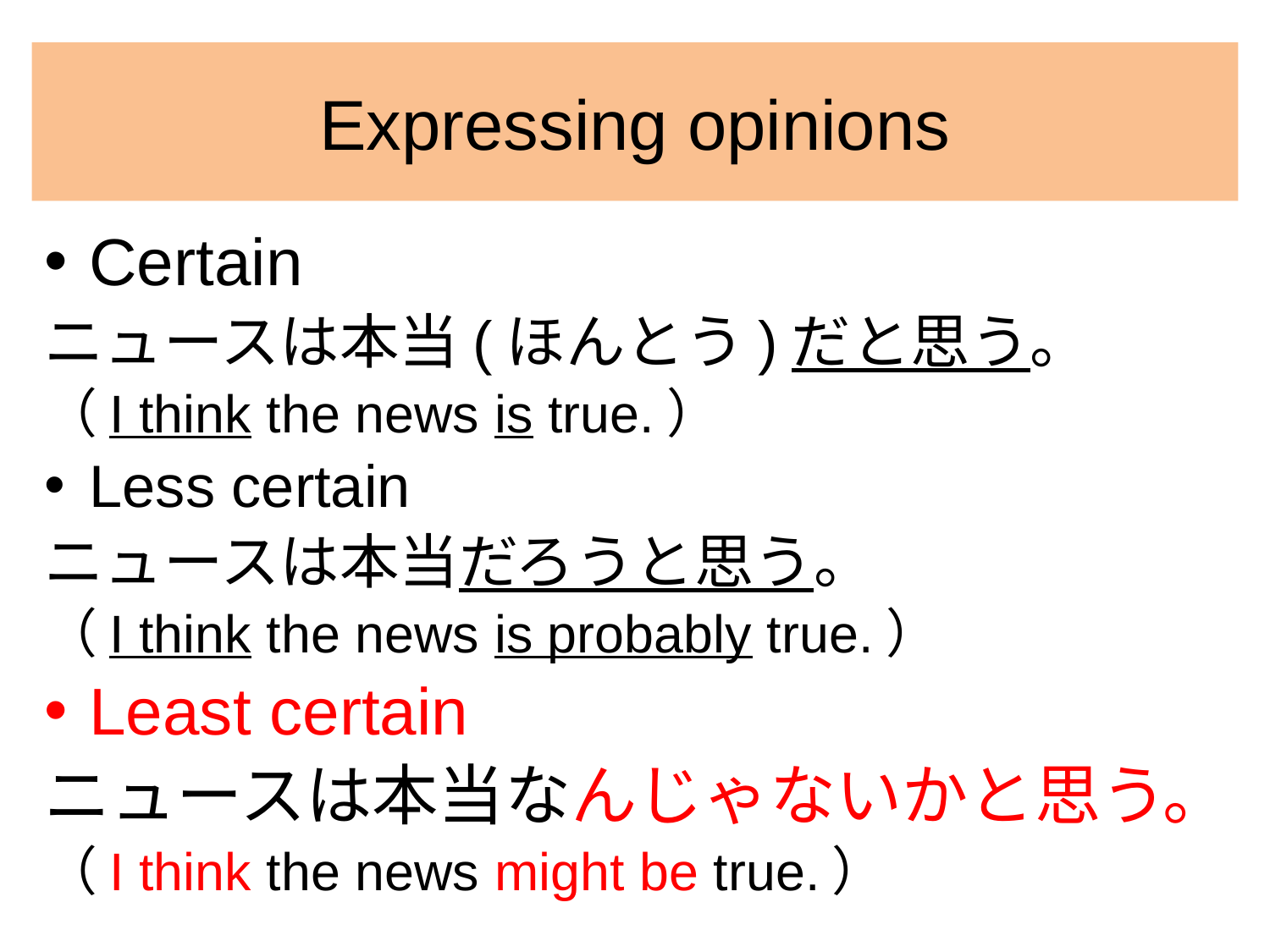

# Expressing opinions
Certain
ニュースは本当(ほんとう)だと思う。
（I think the news is true.）
Less certain
ニュースは本当だろうと思う。
（I think the news is probably true.）
Least certain
ニュースは本当なんじゃないかと思う。
（I think the news might be true.）